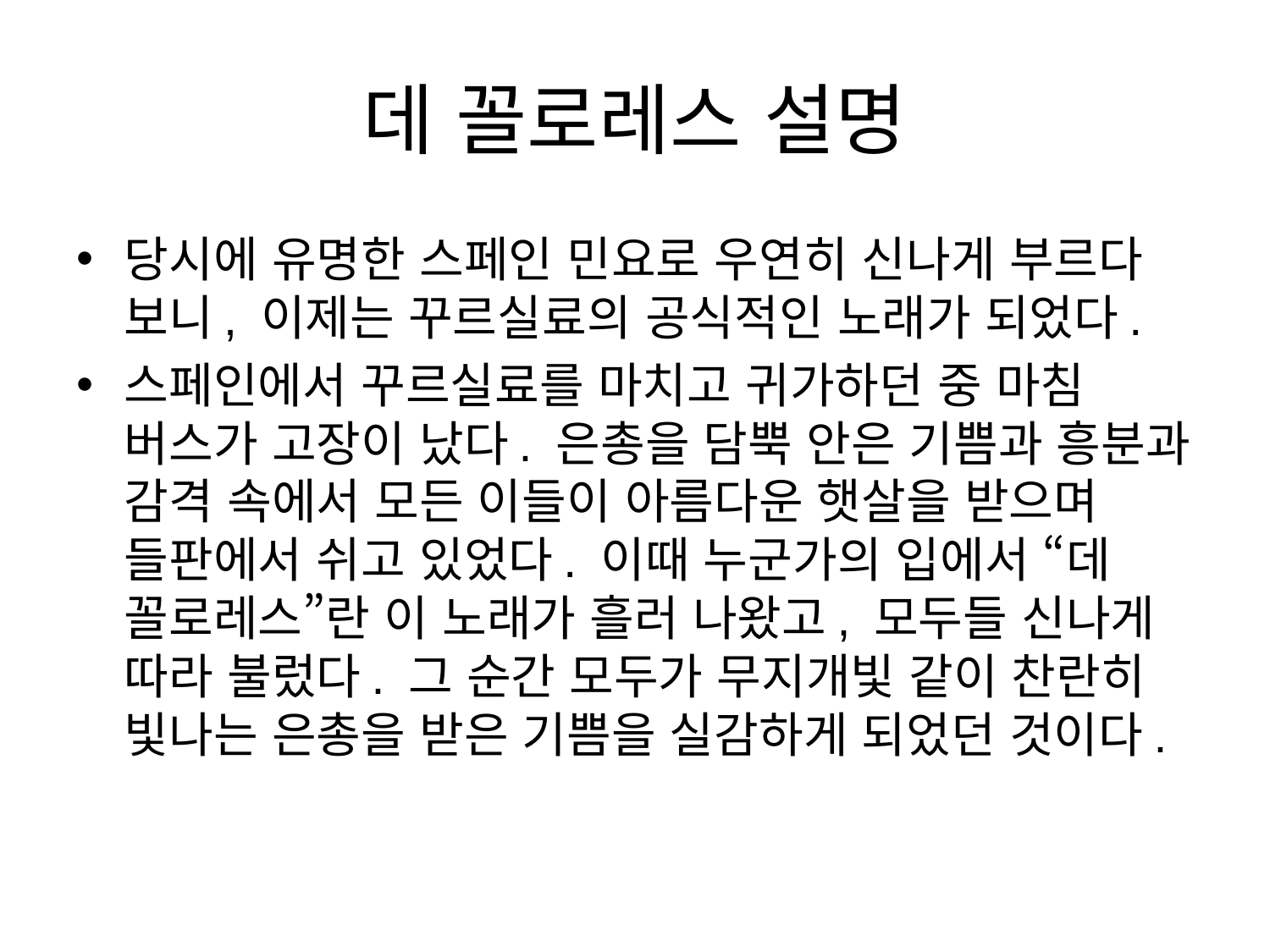

# 데 꼴로레스 설명
당시에 유명한 스페인 민요로 우연히 신나게 부르다 보니, 이제는 꾸르실료의 공식적인 노래가 되었다.
스페인에서 꾸르실료를 마치고 귀가하던 중 마침 버스가 고장이 났다. 은총을 담뿍 안은 기쁨과 흥분과 감격 속에서 모든 이들이 아름다운 햇살을 받으며 들판에서 쉬고 있었다. 이때 누군가의 입에서 “데 꼴로레스”란 이 노래가 흘러 나왔고, 모두들 신나게 따라 불렀다. 그 순간 모두가 무지개빛 같이 찬란히 빛나는 은총을 받은 기쁨을 실감하게 되었던 것이다.